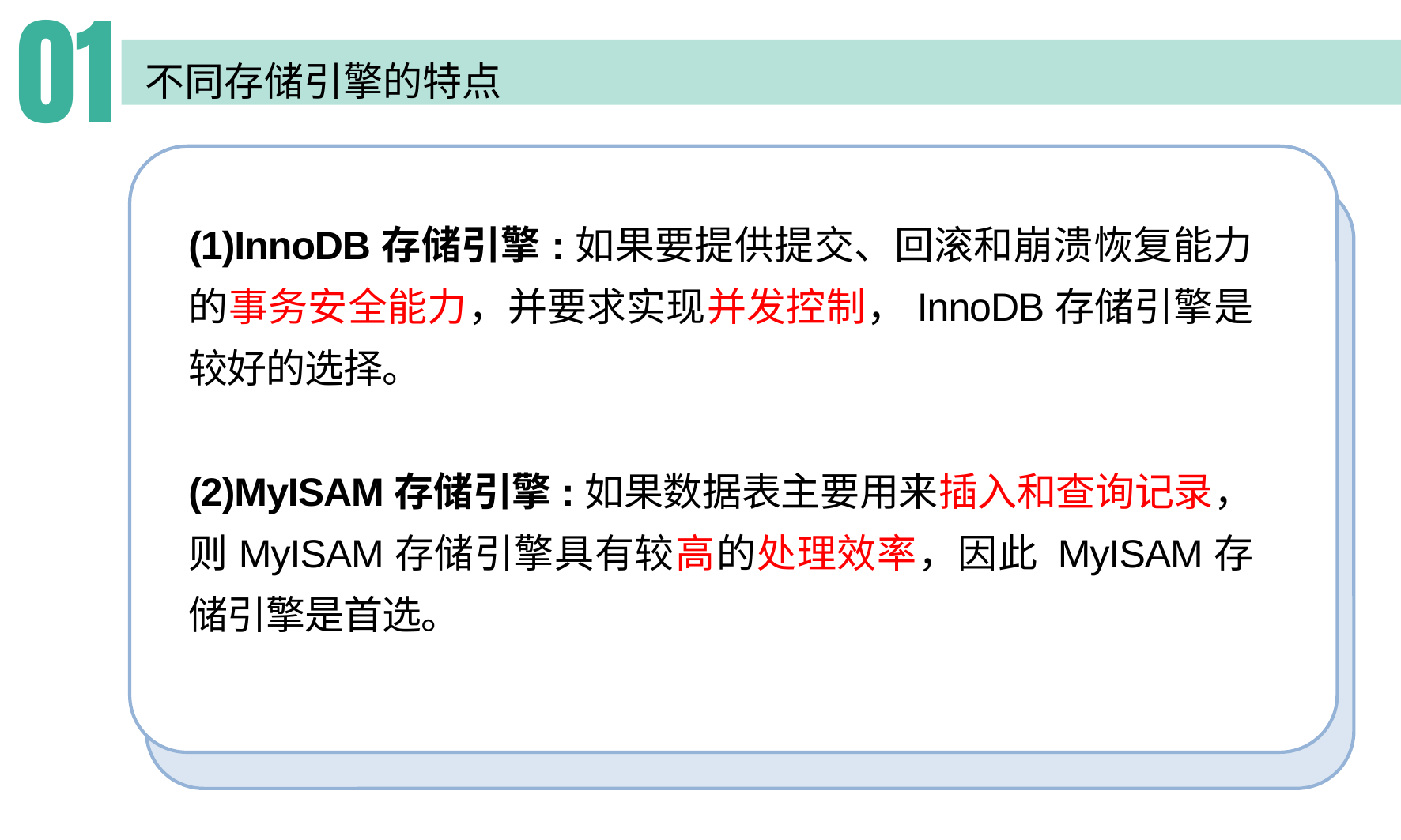

01

不同存储引擎的特点

(1)InnoDB存储引擎:如果要提供提交、回滚和崩溃恢复能力的事务安全能力，并要求实现并发控制，InnoDB存储引擎是较好的选择。

(2)MyISAM存储引擎:如果数据表主要用来插入和查询记录，则MyISAM存储引擎具有较高的处理效率，因此 MyISAM存储引擎是首选。